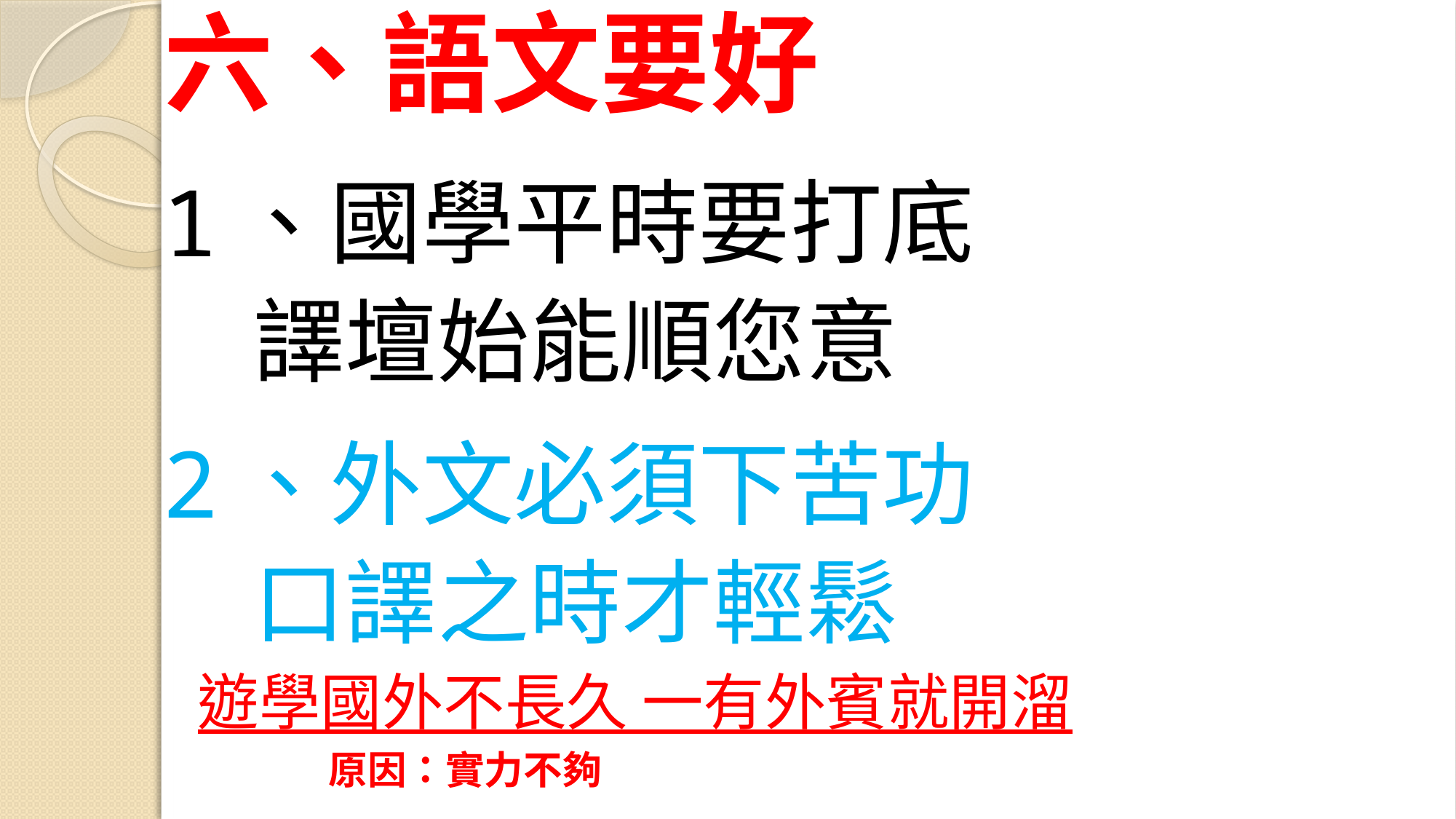

# 六、語文要好
1、國學平時要打底
   譯壇始能順您意

2、外文必須下苦功
   口譯之時才輕鬆
 遊學國外不長久 一有外賓就開溜
                 原因：實力不夠